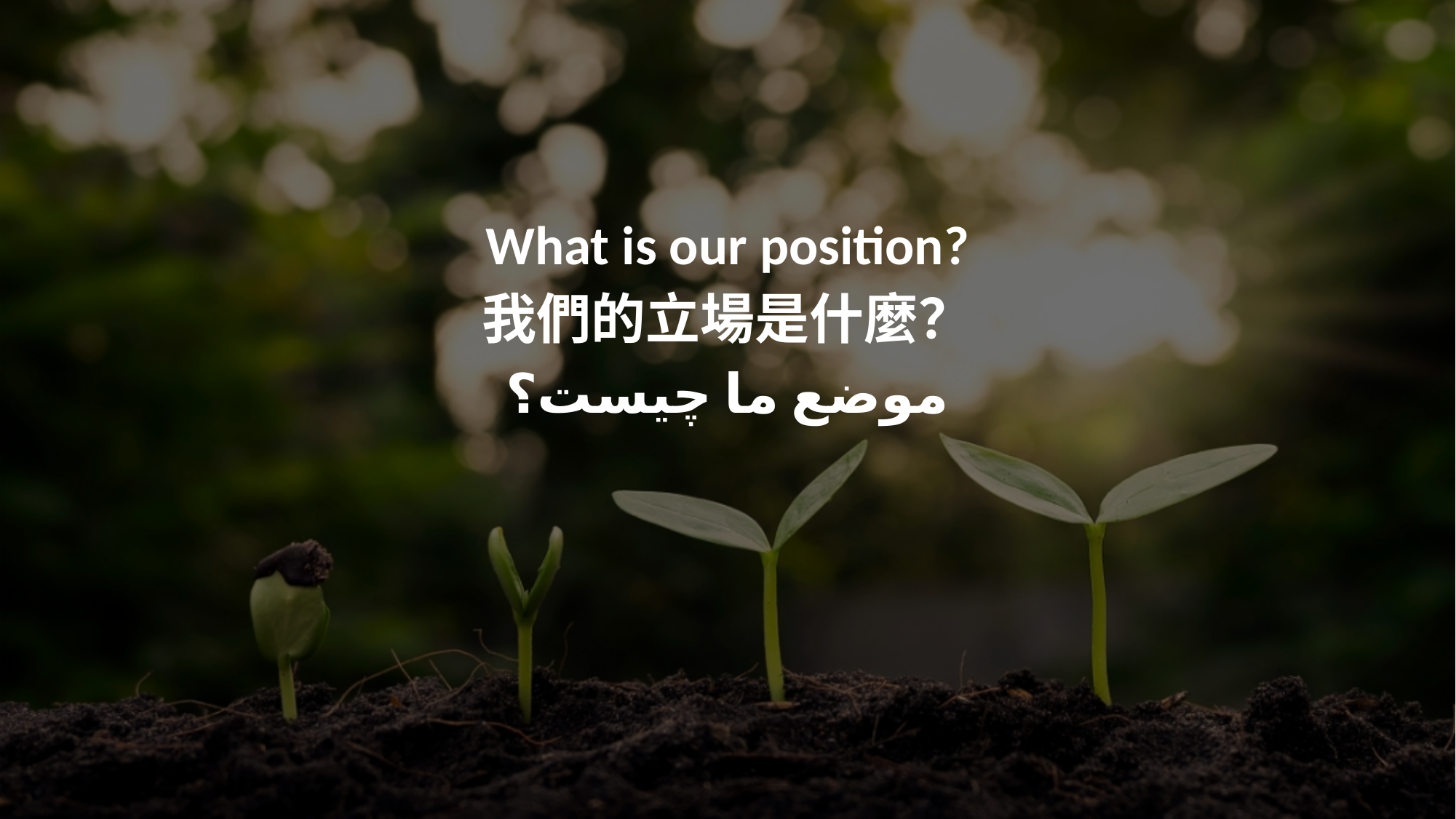

What is our position?
我們的立場是什麼？
موضع ما چیست؟